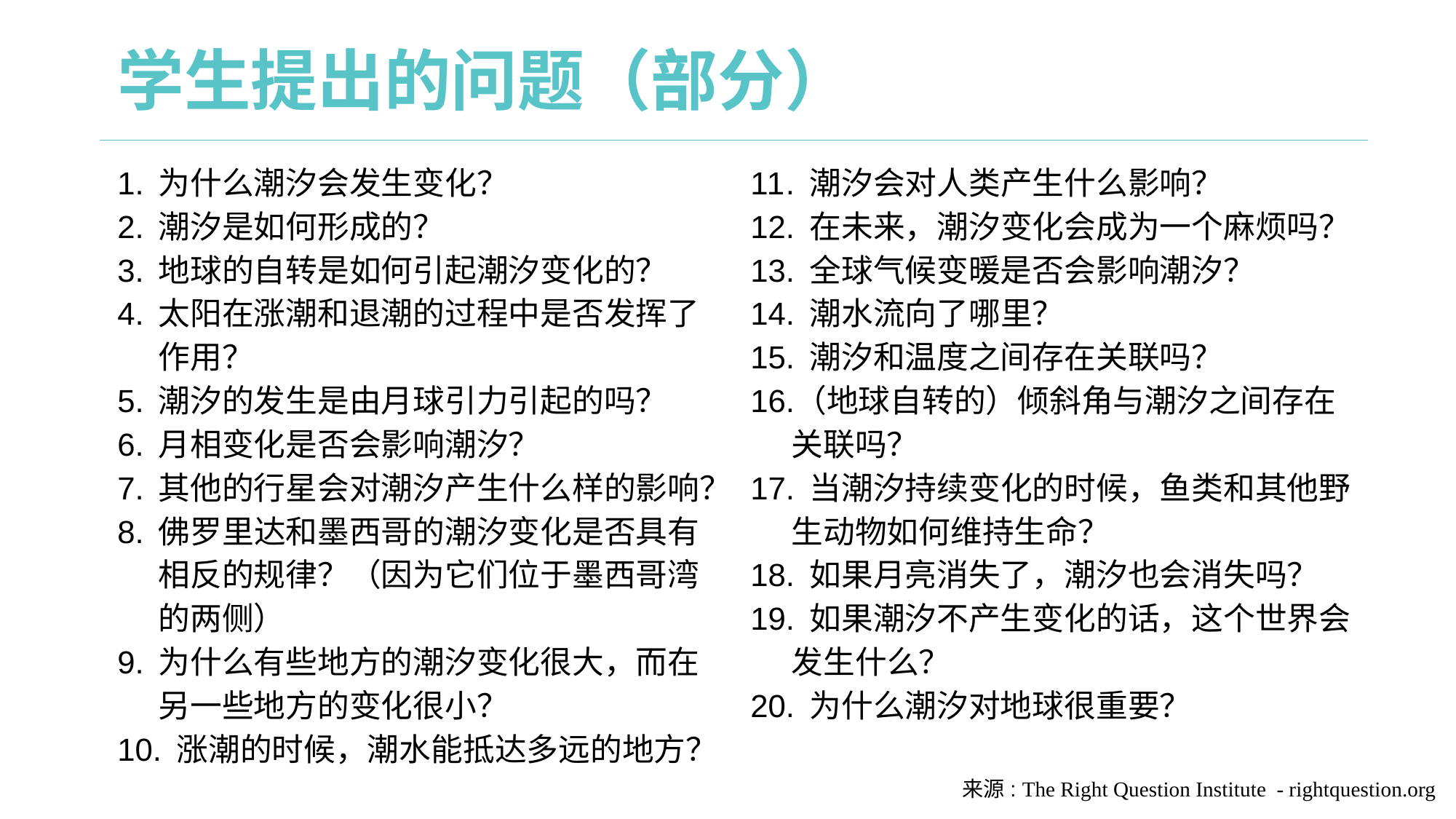

# 学生提出的问题（部分）
为什么潮汐会发生变化？
潮汐是如何形成的？
地球的自转是如何引起潮汐变化的？
太阳在涨潮和退潮的过程中是否发挥了作用？
潮汐的发生是由月球引力引起的吗？
月相变化是否会影响潮汐？
其他的行星会对潮汐产生什么样的影响？
佛罗里达和墨西哥的潮汐变化是否具有相反的规律？（因为它们位于墨西哥湾的两侧）
为什么有些地方的潮汐变化很大，而在另一些地方的变化很小？
 涨潮的时候，潮水能抵达多远的地方？

 潮汐会对人类产生什么影响？
 在未来，潮汐变化会成为一个麻烦吗？
 全球气候变暖是否会影响潮汐？
 潮水流向了哪里？
 潮汐和温度之间存在关联吗？
（地球自转的）倾斜角与潮汐之间存在关联吗？
 当潮汐持续变化的时候，鱼类和其他野生动物如何维持生命？
 如果月亮消失了，潮汐也会消失吗？
 如果潮汐不产生变化的话，这个世界会发生什么？
 为什么潮汐对地球很重要？